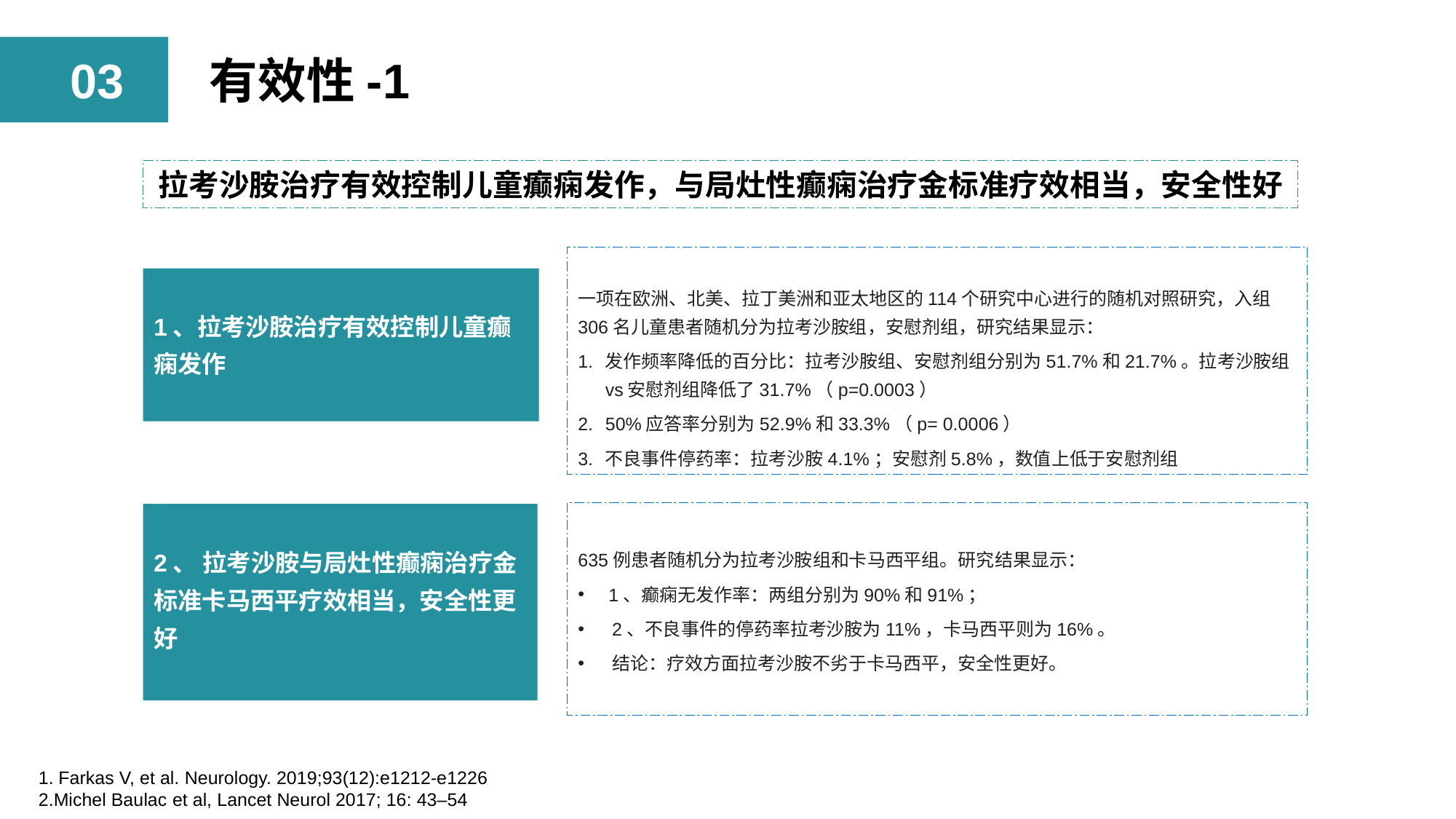

03
有效性-1
拉考沙胺治疗有效控制儿童癫痫发作，与局灶性癫痫治疗金标准疗效相当，安全性好

一项在欧洲、北美、拉丁美洲和亚太地区的114个研究中心进行的随机对照研究，入组306名儿童患者随机分为拉考沙胺组，安慰剂组，研究结果显示：
发作频率降低的百分比：拉考沙胺组、安慰剂组分别为51.7%和21.7%。拉考沙胺组 vs安慰剂组降低了31.7%（p=0.0003）
50%应答率分别为52.9%和33.3%（p= 0.0006）
不良事件停药率：拉考沙胺4.1%；安慰剂5.8%，数值上低于安慰剂组

1、拉考沙胺治疗有效控制儿童癫痫发作

635例患者随机分为拉考沙胺组和卡马西平组。研究结果显示：
  1、癫痫无发作率：两组分别为90%和91%；
2、不良事件的停药率拉考沙胺为11%，卡马西平则为16%。
结论：疗效方面拉考沙胺不劣于卡马西平，安全性更好。

2、 拉考沙胺与局灶性癫痫治疗金标准卡马西平疗效相当，安全性更好

1. Farkas V, et al. Neurology. 2019;93(12):e1212-e1226
2.Michel Baulac et al, Lancet Neurol 2017; 16: 43–54